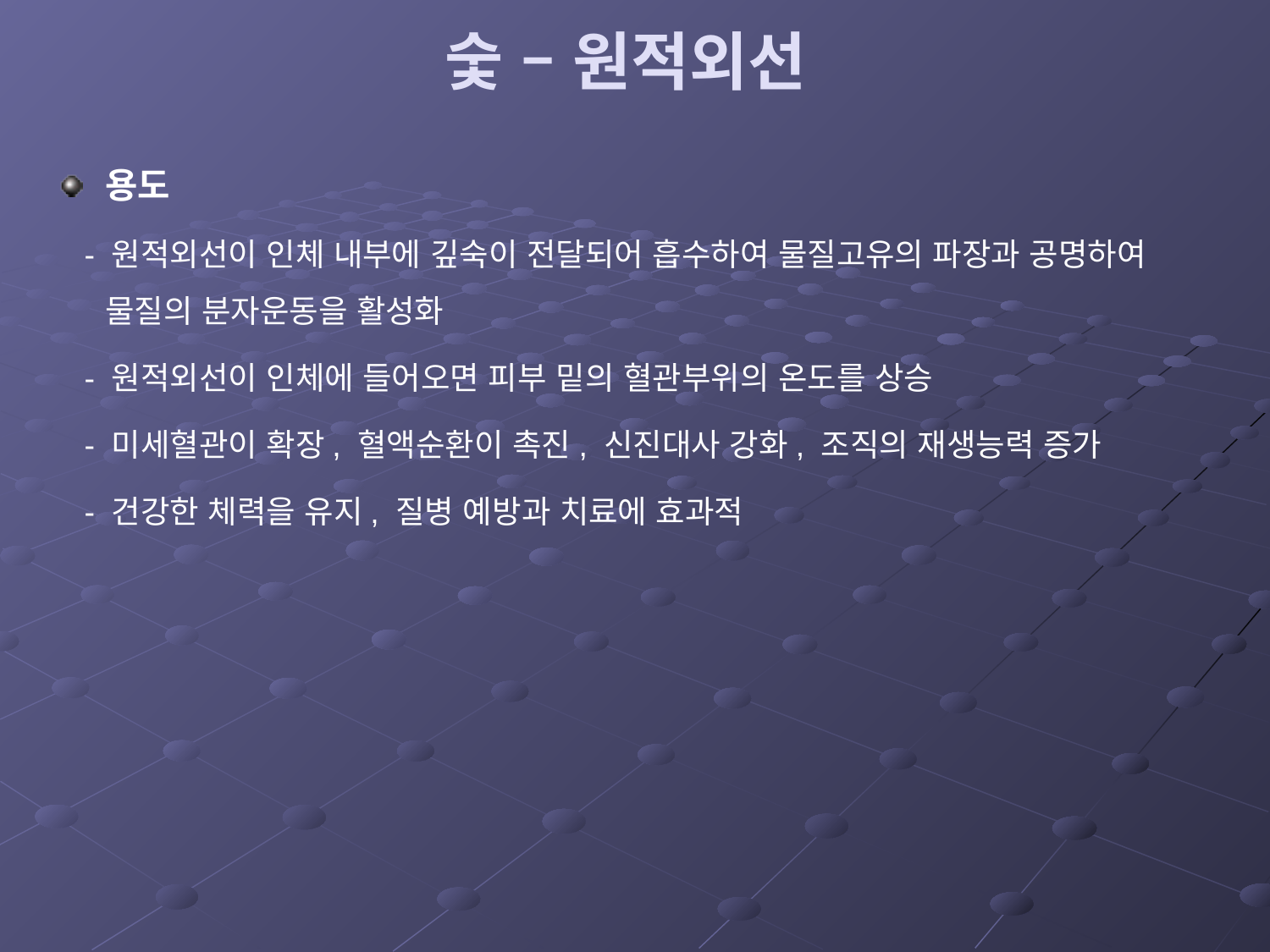

# 숯 – 원적외선
용도
   - 원적외선이 인체 내부에 깊숙이 전달되어 흡수하여 물질고유의 파장과 공명하여 물질의 분자운동을 활성화
   - 원적외선이 인체에 들어오면 피부 밑의 혈관부위의 온도를 상승
   - 미세혈관이 확장, 혈액순환이 촉진, 신진대사 강화, 조직의 재생능력 증가
   - 건강한 체력을 유지, 질병 예방과 치료에 효과적